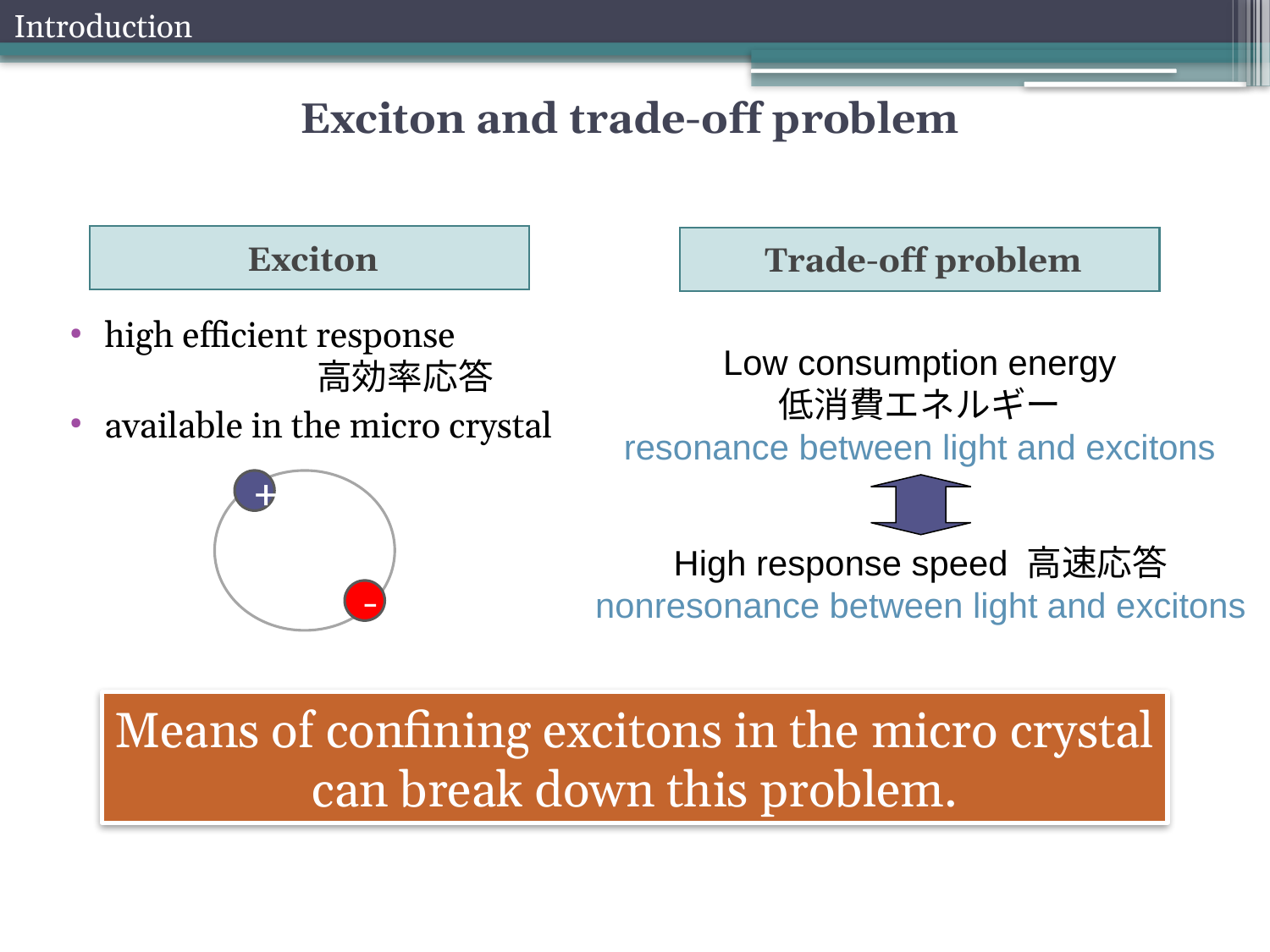

Introduction
Exciton and trade-off problem
Exciton
Trade-off problem
high efficient response　　　　　　　　高効率応答
available in the micro crystal
Low consumption energy
低消費エネルギー
resonance between light and excitons

High response speed 高速応答
nonresonance between light and excitons

+
-
Means of confining excitons in the micro crystal
can break down this problem.